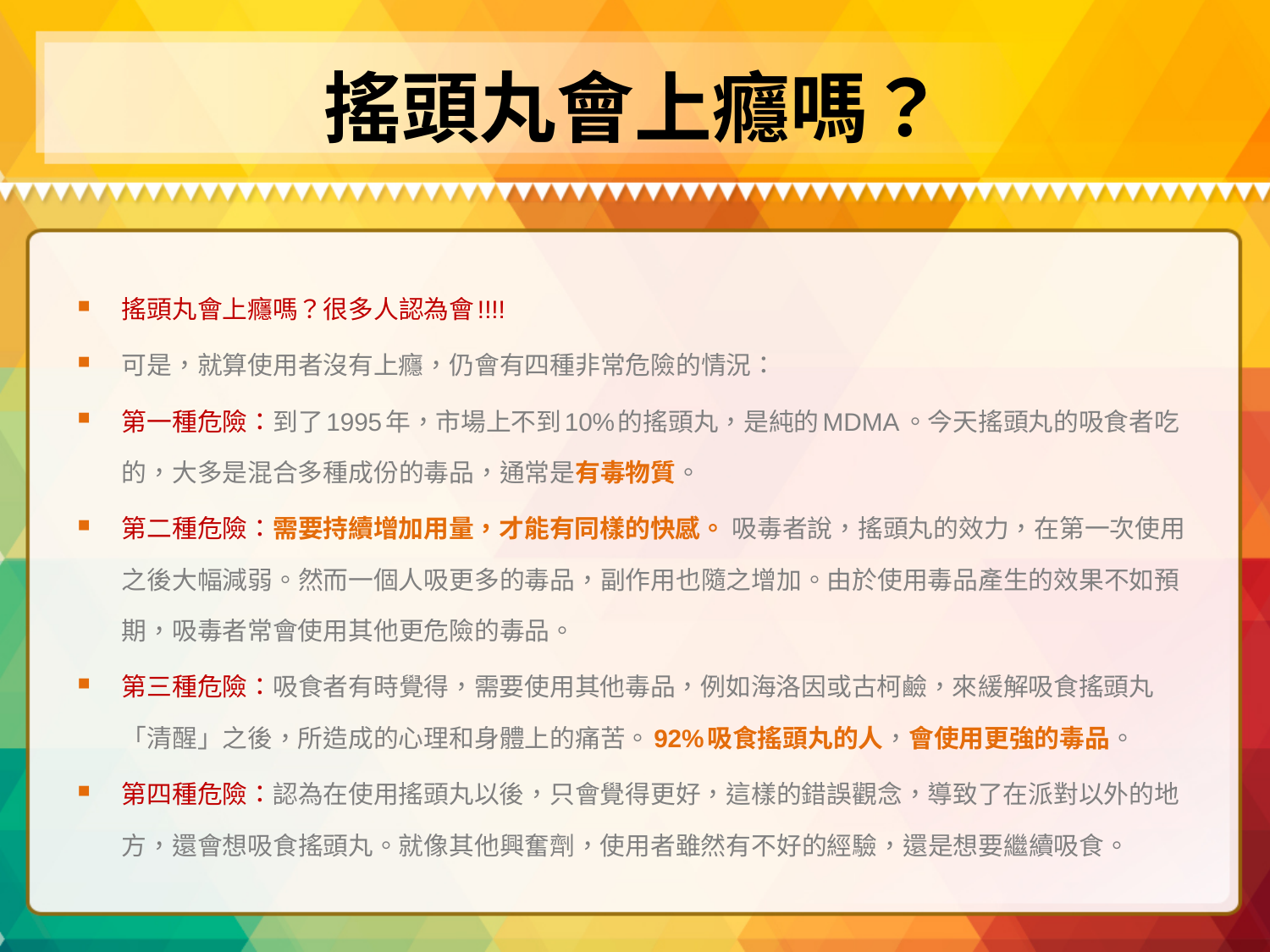

# 搖頭丸會上癮嗎？
搖頭丸會上癮嗎？很多人認為會!!!!
可是，就算使用者沒有上癮，仍會有四種非常危險的情況：
第一種危險：到了1995年，市場上不到10%的搖頭丸，是純的MDMA。今天搖頭丸的吸食者吃的，大多是混合多種成份的毒品，通常是有毒物質。
第二種危險：需要持續增加用量，才能有同樣的快感。 吸毒者說，搖頭丸的效力，在第一次使用之後大幅減弱。然而一個人吸更多的毒品，副作用也隨之增加。由於使用毒品產生的效果不如預期，吸毒者常會使用其他更危險的毒品。
第三種危險：吸食者有時覺得，需要使用其他毒品，例如海洛因或古柯鹼，來緩解吸食搖頭丸「清醒」之後，所造成的心理和身體上的痛苦。92%吸食搖頭丸的人，會使用更強的毒品。
第四種危險：認為在使用搖頭丸以後，只會覺得更好，這樣的錯誤觀念，導致了在派對以外的地方，還會想吸食搖頭丸。就像其他興奮劑，使用者雖然有不好的經驗，還是想要繼續吸食。